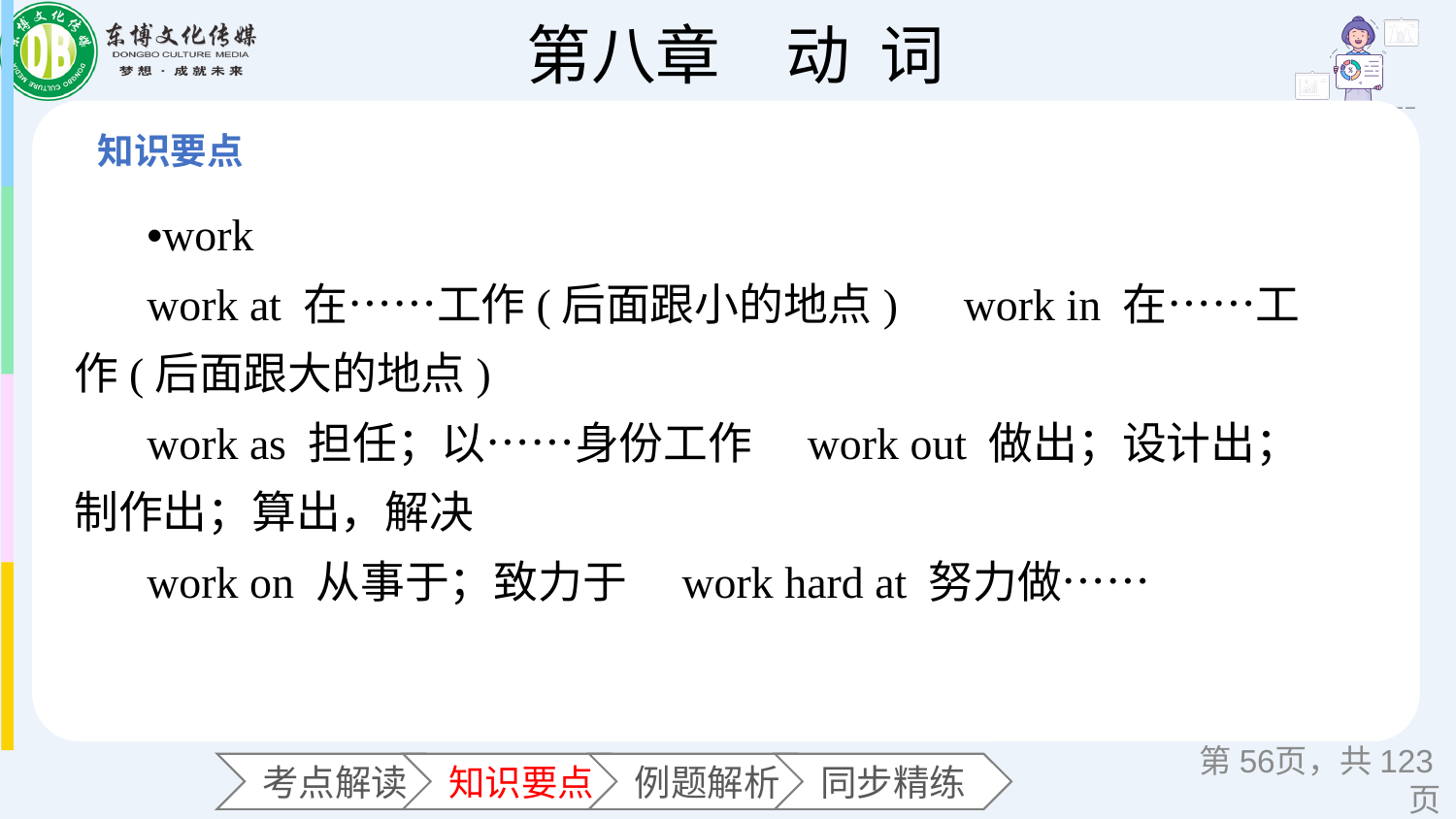

•work
work at 在……工作(后面跟小的地点)　work in 在……工作(后面跟大的地点)
work as 担任；以……身份工作　work out 做出；设计出；制作出；算出，解决
work on 从事于；致力于　work hard at 努力做……
第56页，共123页